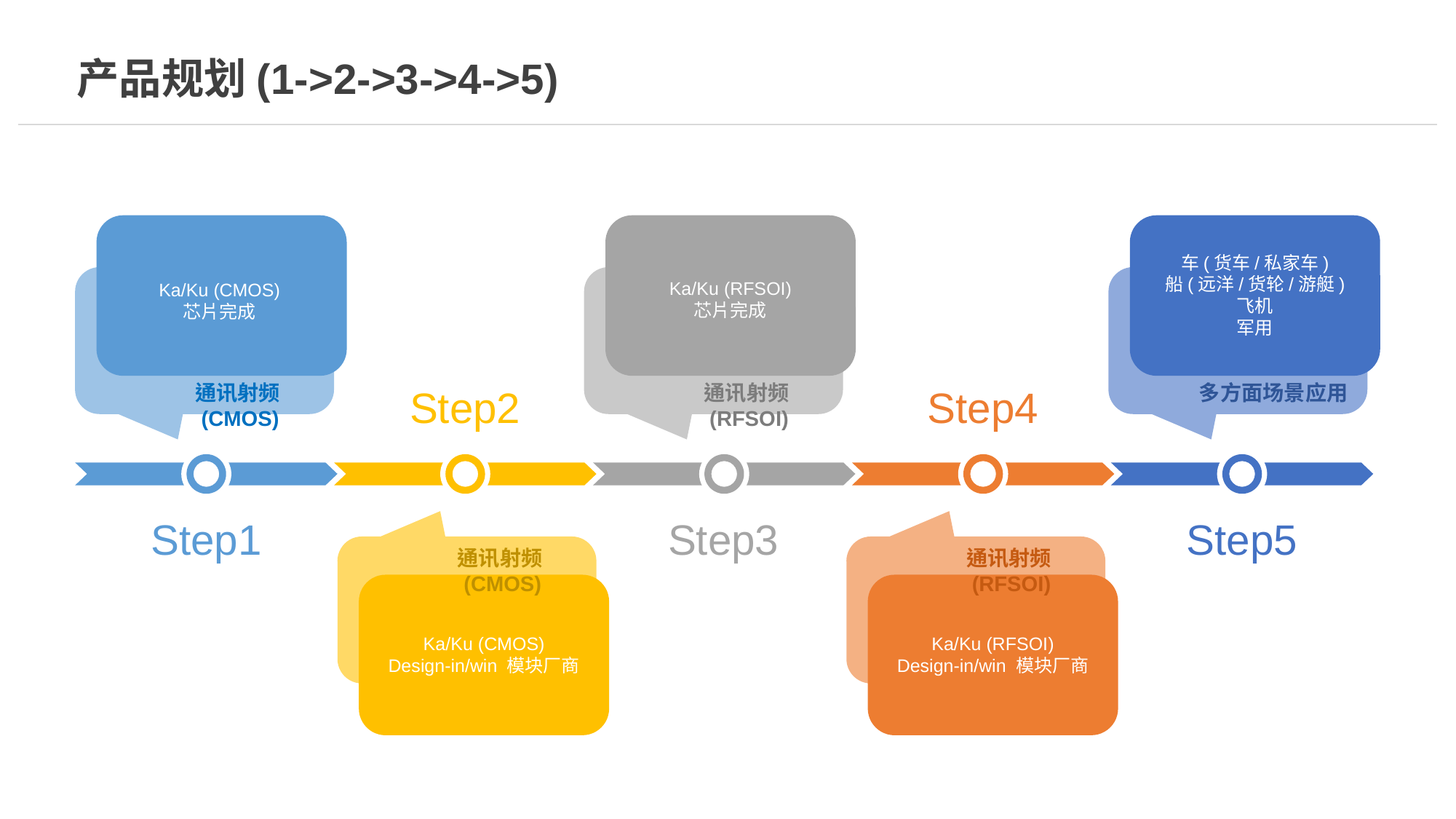

产品规划(1->2->3->4->5)

Ka/Ku (CMOS)
芯片完成
通讯射频(CMOS)

Ka/Ku (RFSOI)
芯片完成
通讯射频(RFSOI)

车(货车/私家车)
船(远洋/货轮/游艇)
飞机
军用

多方面场景应用
Step2
Step4

Step1
Step3
Step5

通讯射频(CMOS)

Ka/Ku (CMOS)
Design-in/win 模块厂商

通讯射频(RFSOI)

Ka/Ku (RFSOI)
Design-in/win 模块厂商